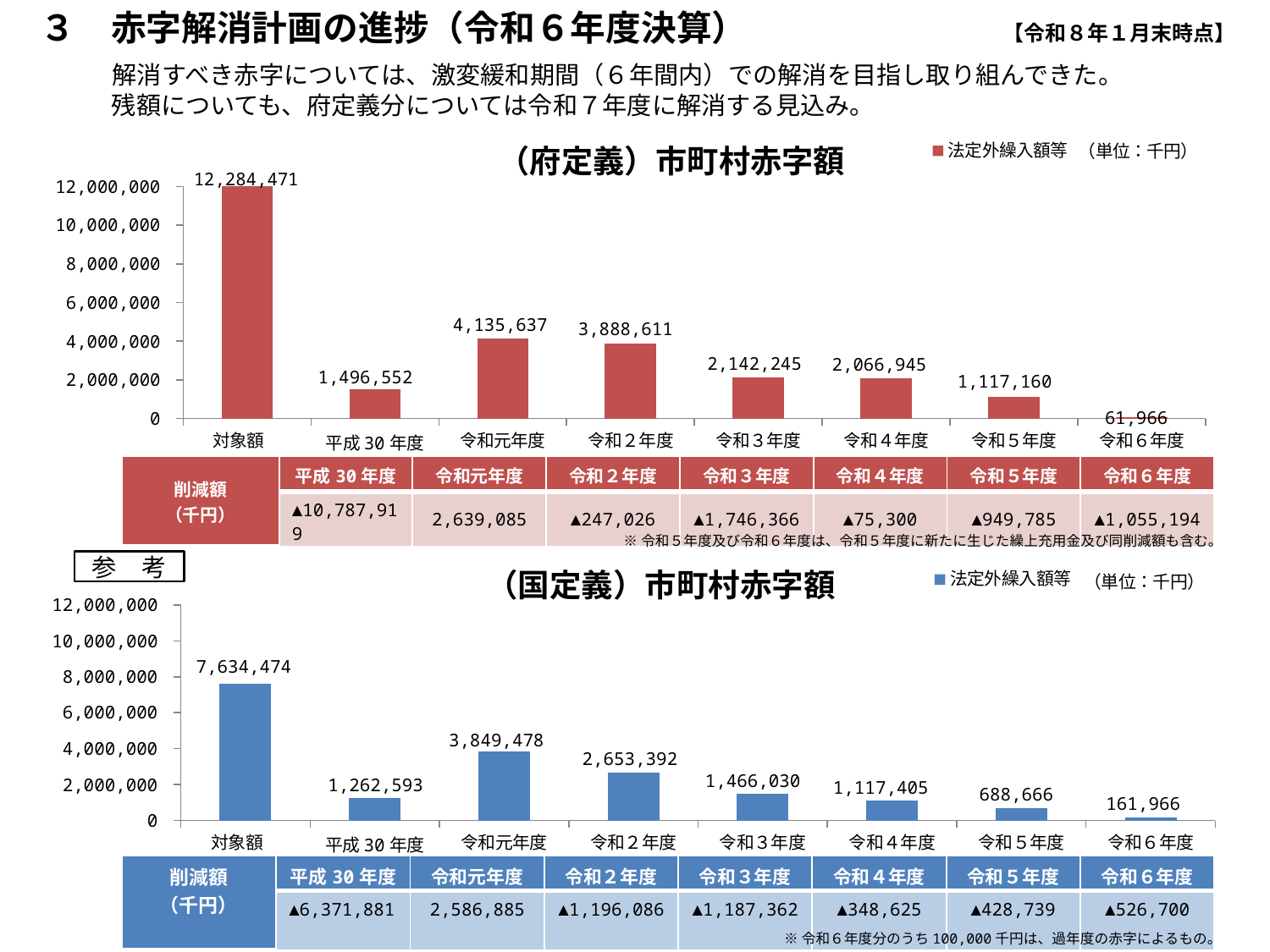

３　赤字解消計画の進捗（令和６年度決算） 　　　　　　　【令和８年１月末時点】
	解消すべき赤字については、激変緩和期間（６年間内）での解消を目指し取り組んできた。
　残額についても、府定義分については令和７年度に解消する見込み。

### Chart: （府定義）市町村赤字額

| Category |  |
|---|---|
| 対象額　 | 12284471.0 |
| 平成30年度 | 1496552.0 |
| 令和元年度 | 4135637.0 |
| 令和２年度 | 3888611.0 |
| 令和３年度 | 2142245.0 |
| 令和４年度 | 2066945.0 |
| 令和５年度 | 1117160.0 |
| 令和６年度 | 61966.095 |
| 削減額 （千円） | 平成30年度 | 令和元年度 | 令和２年度 | 令和３年度 | 令和４年度 | 令和５年度 | 令和６年度 |
| --- | --- | --- | --- | --- | --- | --- | --- |
|  | ▲10,787,919 | 2,639,085 | ▲247,026 | ▲1,746,366 | ▲75,300 | ▲949,785 | ▲1,055,194 |
※令和５年度及び令和６年度は、令和５年度に新たに生じた繰上充用金及び同削減額も含む。

### Chart: （国定義）市町村赤字額

| Category |  |
|---|---|
| 対象額　 | 7634474.0 |
| 平成30年度 | 1262593.0 |
| 令和元年度 | 3849478.0 |
| 令和２年度 | 2653392.0 |
| 令和３年度 | 1466030.0 |
| 令和４年度 | 1117405.0 |
| 令和５年度 | 688666.0 |
| 令和６年度 | 161966.095 |
参　考
| 削減額 （千円） | 平成30年度 | 令和元年度 | 令和２年度 | 令和３年度 | 令和４年度 | 令和５年度 | 令和６年度 |
| --- | --- | --- | --- | --- | --- | --- | --- |
|  | ▲6,371,881 | 2,586,885 | ▲1,196,086 | ▲1,187,362 | ▲348,625 | ▲428,739 | ▲526,700 |
※令和６年度分のうち100,000千円は、過年度の赤字によるもの。